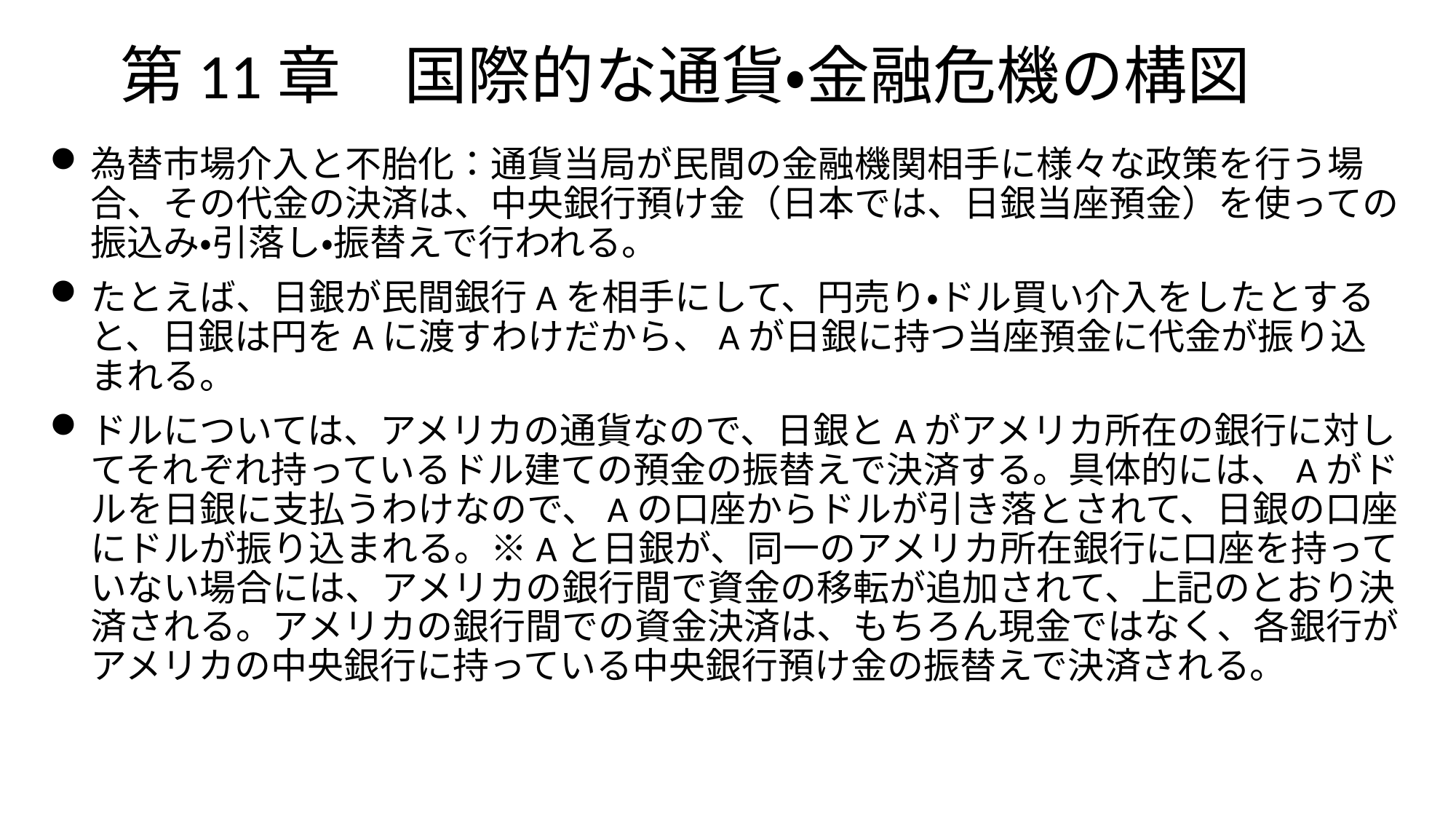

# 第11章　国際的な通貨・金融危機の構図
為替市場介入と不胎化：通貨当局が民間の金融機関相手に様々な政策を行う場合、その代金の決済は、中央銀行預け金（日本では、日銀当座預金）を使っての振込み・引落し・振替えで行われる。
たとえば、日銀が民間銀行Aを相手にして、円売り・ドル買い介入をしたとすると、日銀は円をAに渡すわけだから、Aが日銀に持つ当座預金に代金が振り込まれる。
ドルについては、アメリカの通貨なので、日銀とAがアメリカ所在の銀行に対してそれぞれ持っているドル建ての預金の振替えで決済する。具体的には、Aがドルを日銀に支払うわけなので、Aの口座からドルが引き落とされて、日銀の口座にドルが振り込まれる。※Aと日銀が、同一のアメリカ所在銀行に口座を持っていない場合には、アメリカの銀行間で資金の移転が追加されて、上記のとおり決済される。アメリカの銀行間での資金決済は、もちろん現金ではなく、各銀行がアメリカの中央銀行に持っている中央銀行預け金の振替えで決済される。